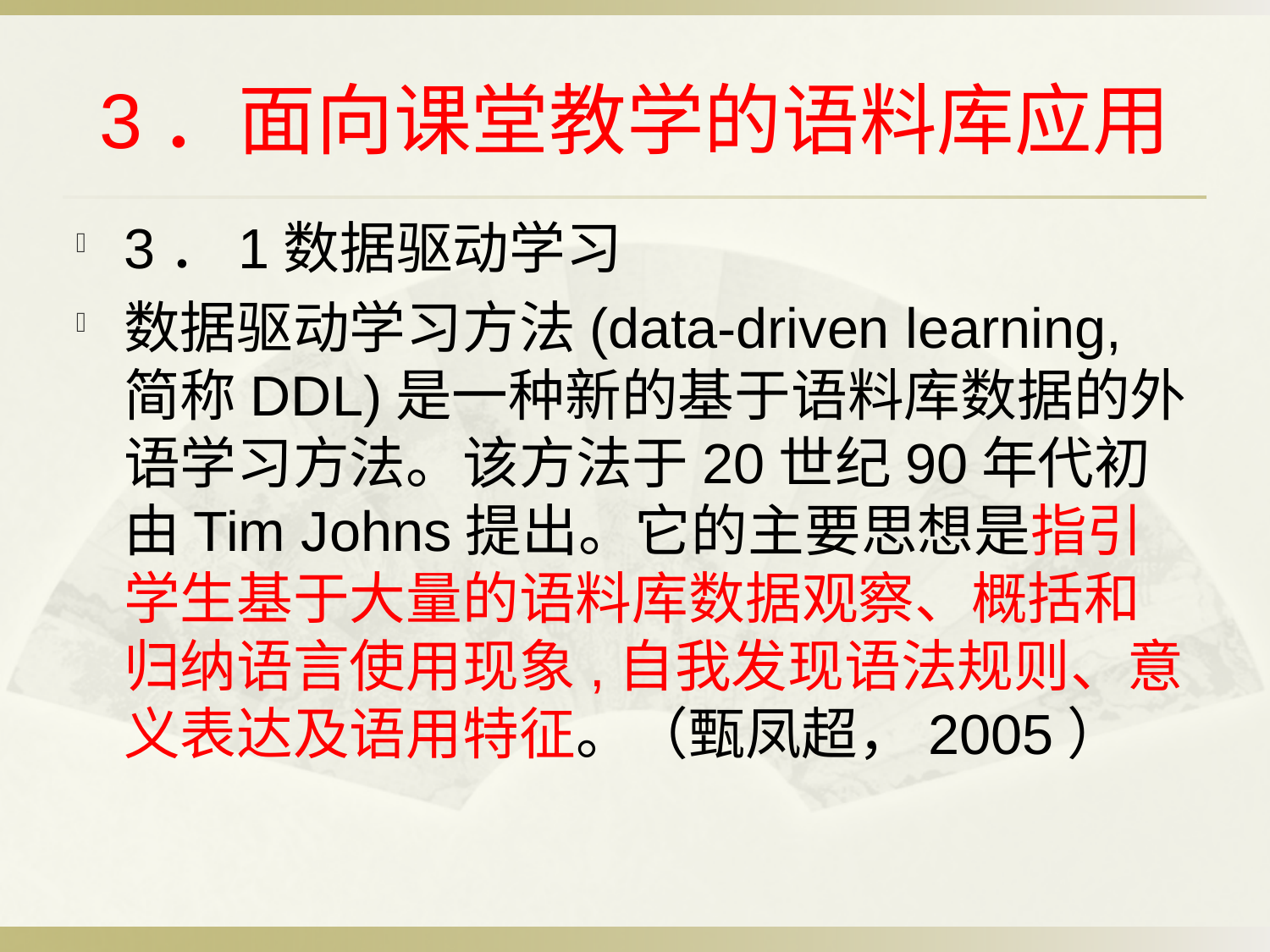

# 3．面向课堂教学的语料库应用
3．1数据驱动学习
数据驱动学习方法(data-driven learning, 简称DDL)是一种新的基于语料库数据的外语学习方法。该方法于20世纪90年代初由Tim Johns提出。它的主要思想是指引学生基于大量的语料库数据观察、概括和归纳语言使用现象,自我发现语法规则、意义表达及语用特征。（甄凤超，2005）